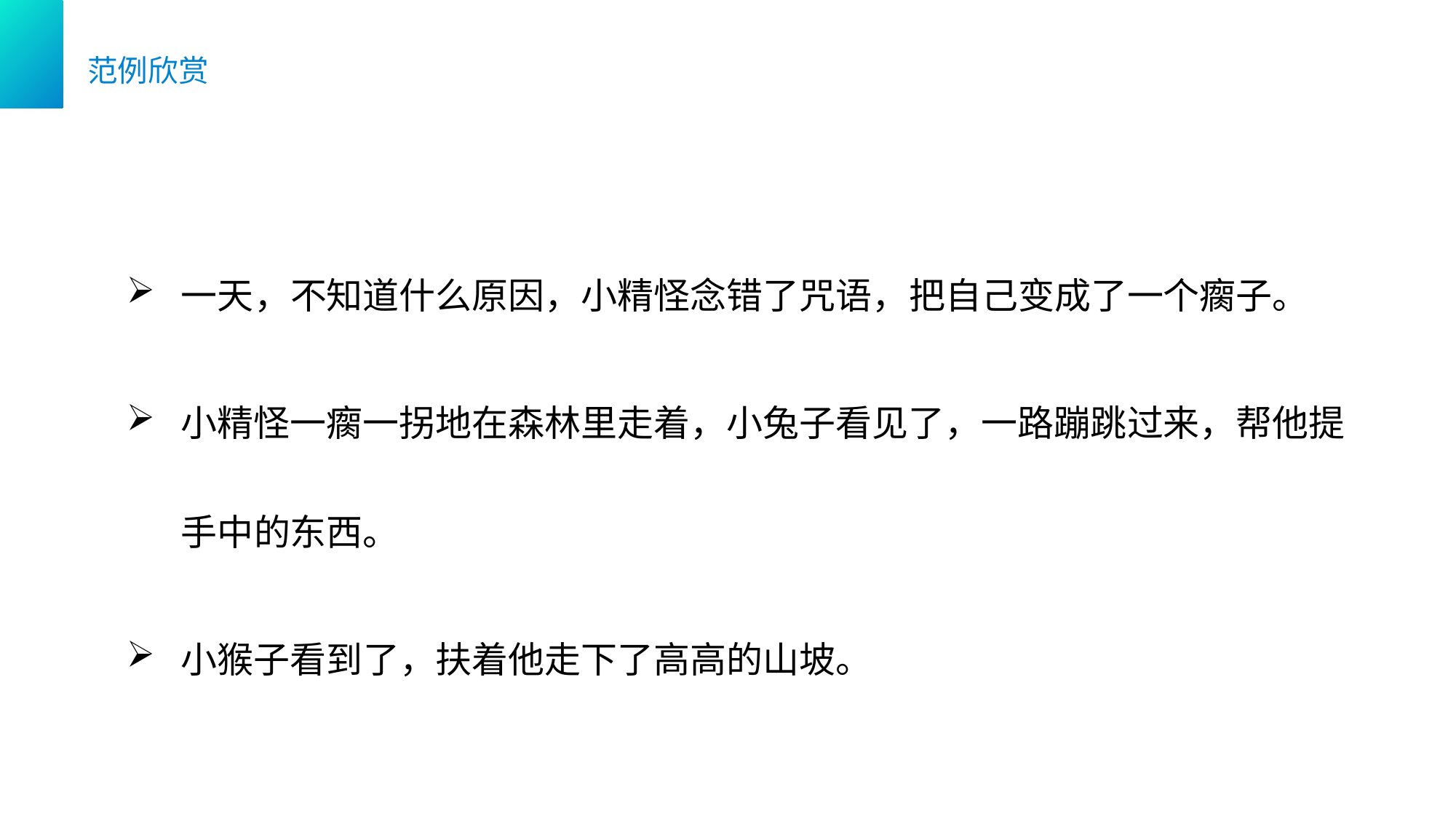

范例欣赏
一天，不知道什么原因，小精怪念错了咒语，把自己变成了一个瘸子。
小精怪一瘸一拐地在森林里走着，小兔子看见了，一路蹦跳过来，帮他提手中的东西。
小猴子看到了，扶着他走下了高高的山坡。